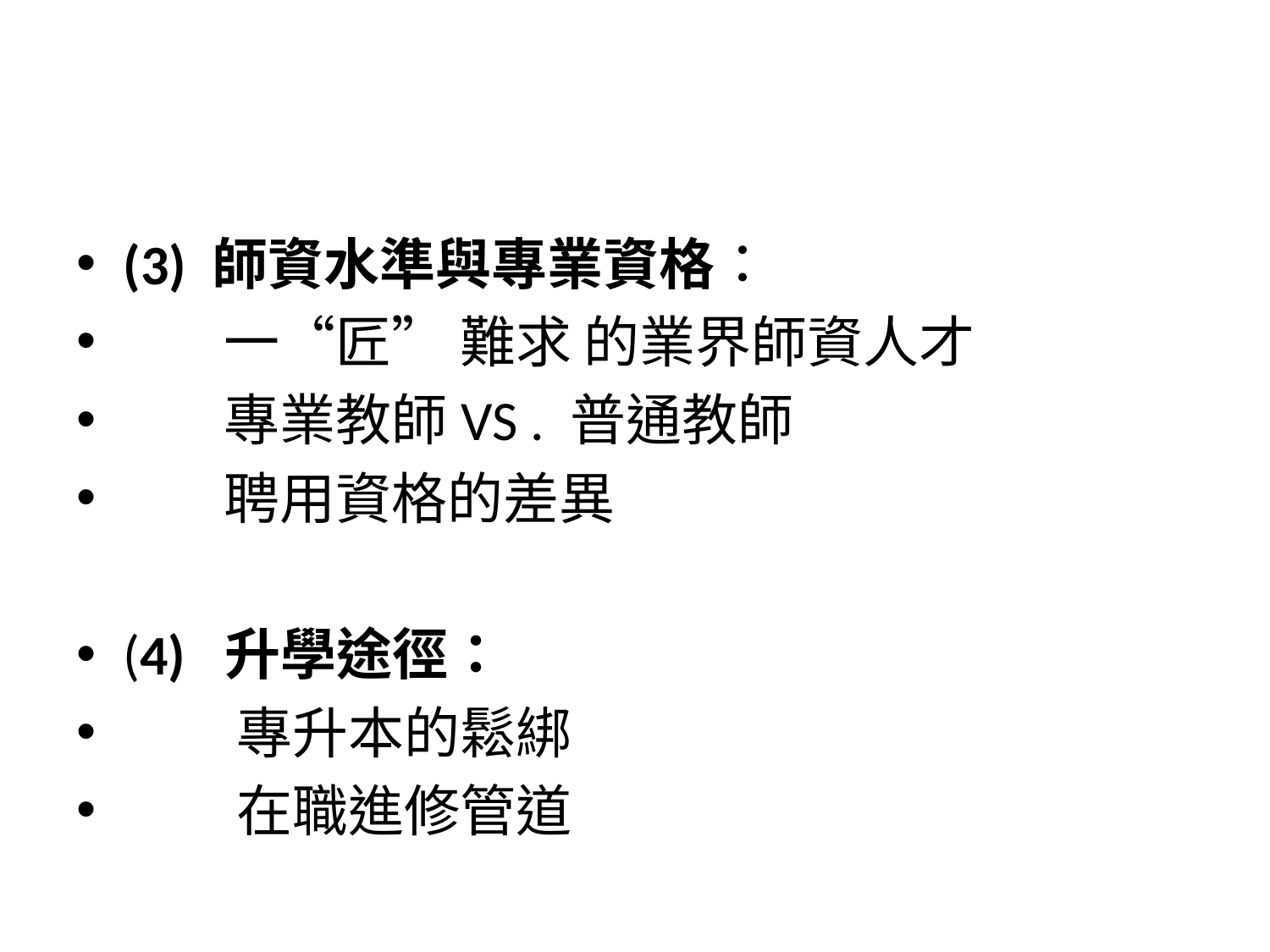

#
(3) 師資水準與專業資格：
       一“匠” 難求 的業界師資人才
       專業教師VS . 普通教師
       聘用資格的差異

(4)  升學途徑：
        專升本的鬆綁
        在職進修管道